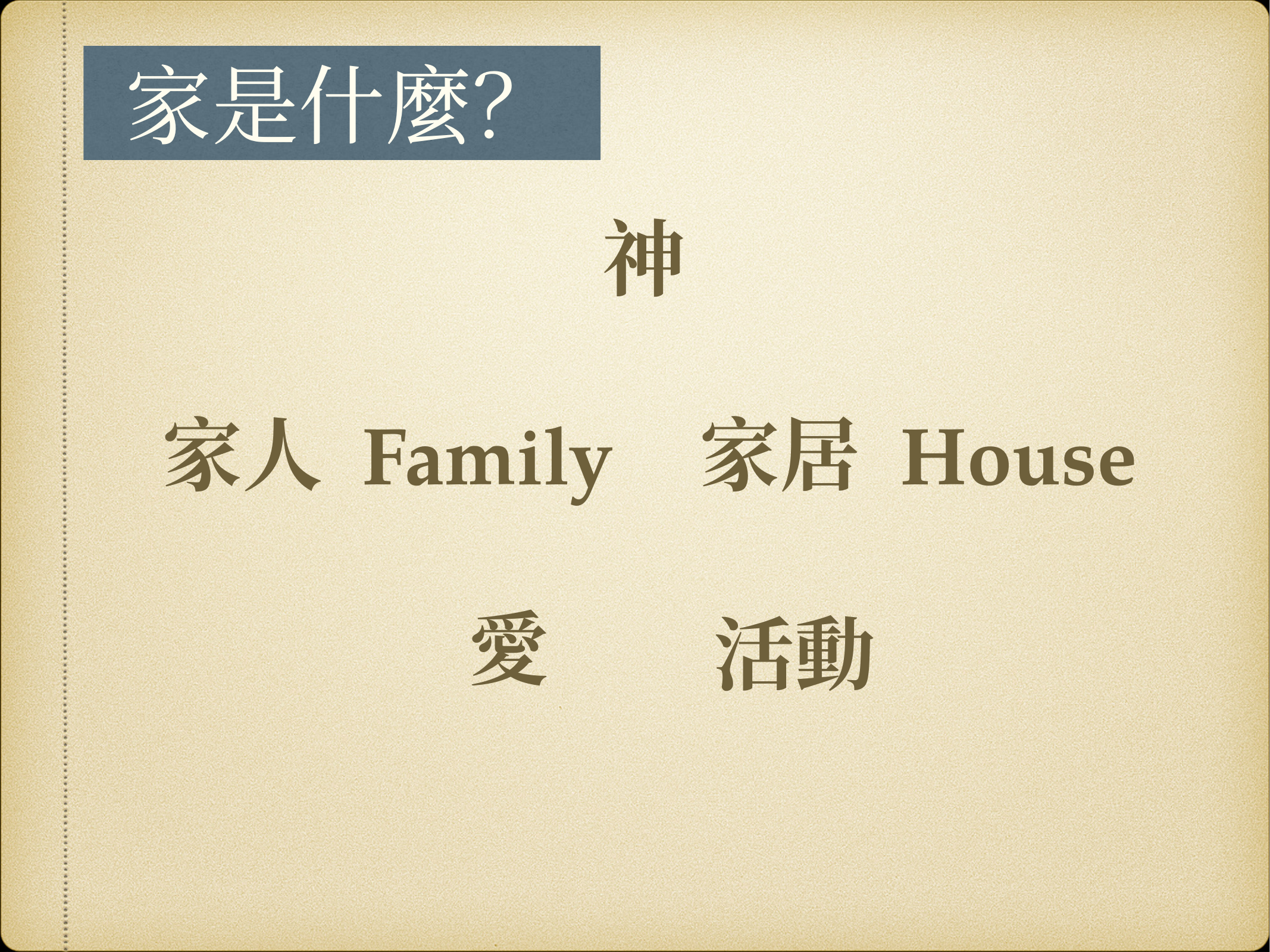

家是什麼？
神
家人 Family
家居 House
愛
活動